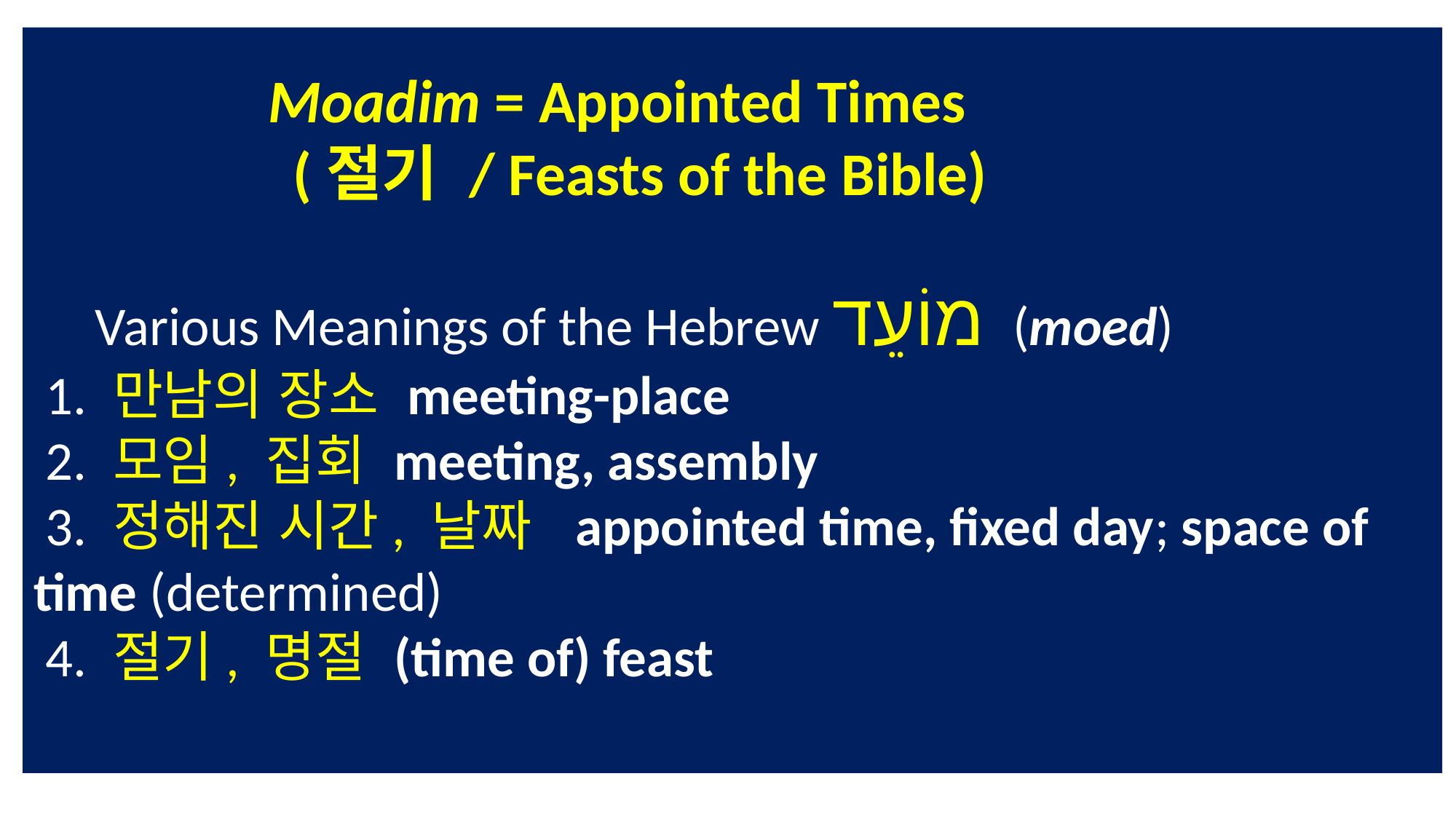

Moadim = Appointed Times
                   (절기 / Feasts of the Bible)

     Various Meanings of the Hebrew מוֹעֵד  (moed)
 1. 만남의 장소 meeting-place
 2. 모임, 집회 meeting, assembly
 3. 정해진 시간, 날짜  appointed time, fixed day; space of time (determined)
 4. 절기, 명절 (time of) feast